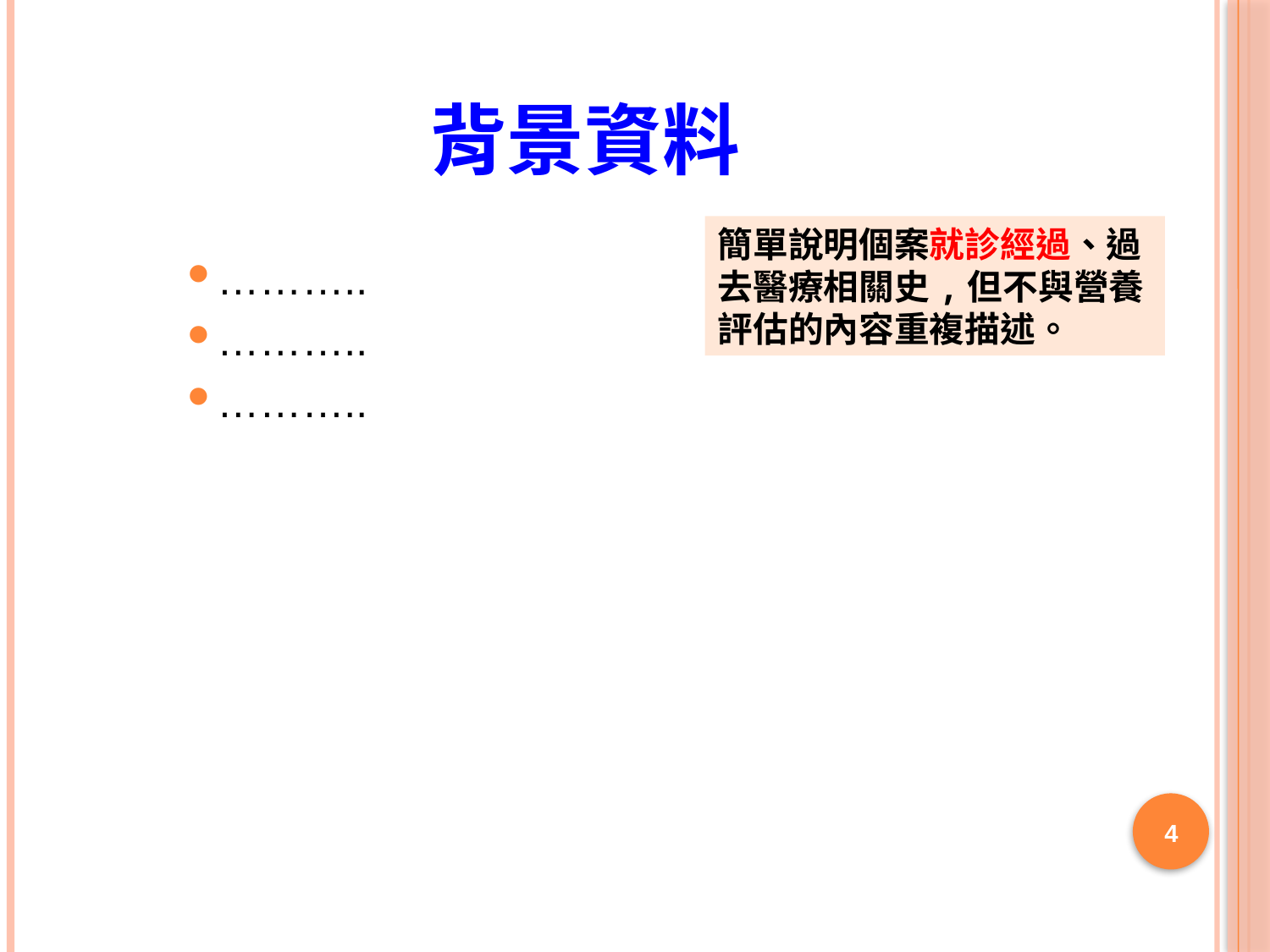

# 背景資料
簡單說明個案就診經過、過去醫療相關史,但不與營養評估的內容重複描述。
………..
………..
………..

4